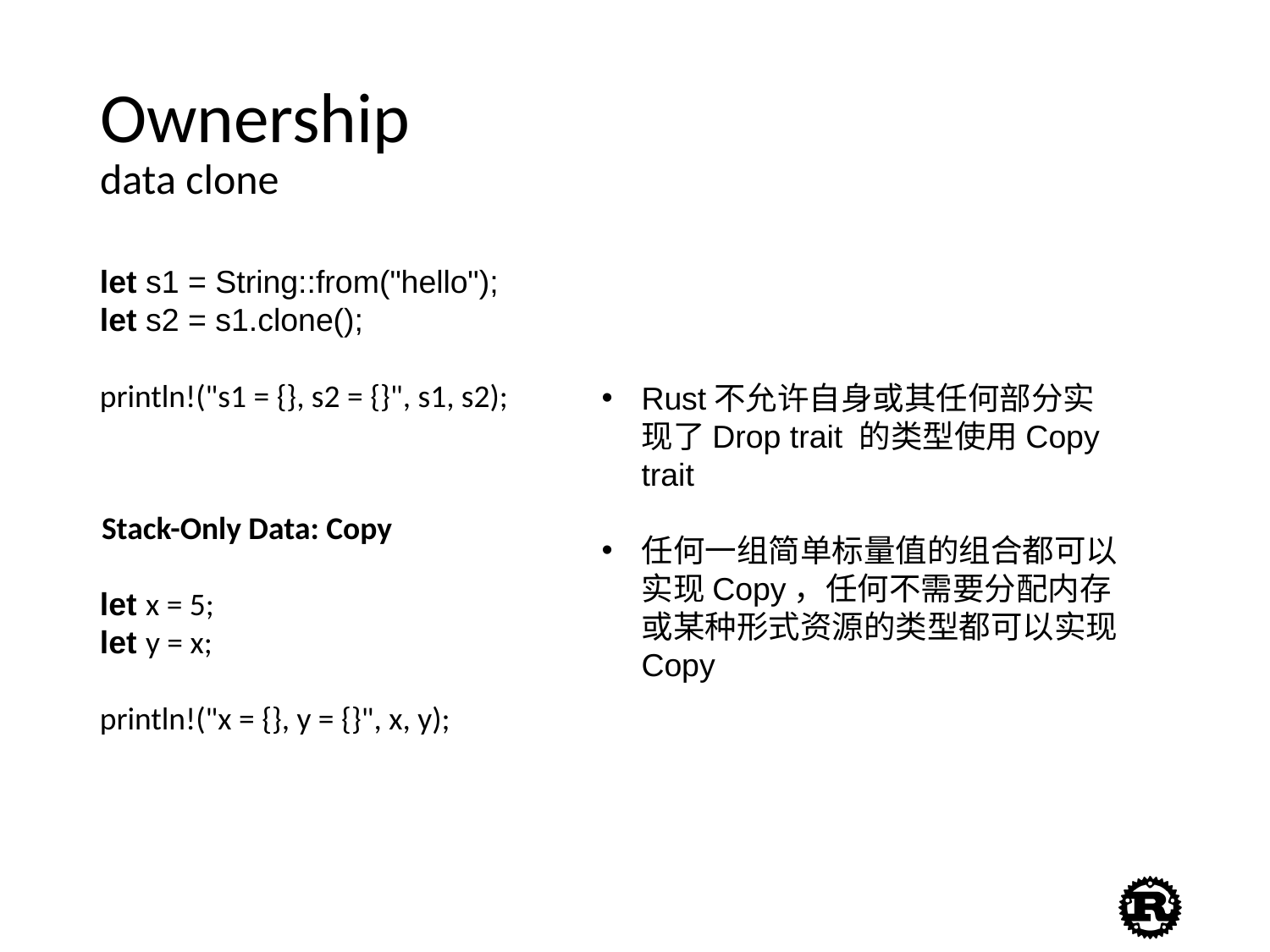

# Ownership data clone
let s1 = String::from("hello");
let s2 = s1.clone();

println!("s1 = {}, s2 = {}", s1, s2);
Rust不允许自身或其任何部分实现了Drop trait 的类型使用Copy trait

任何一组简单标量值的组合都可以实现Copy，任何不需要分配内存或某种形式资源的类型都可以实现Copy
Stack-Only Data: Copy
let x = 5;
let y = x;

println!("x = {}, y = {}", x, y);